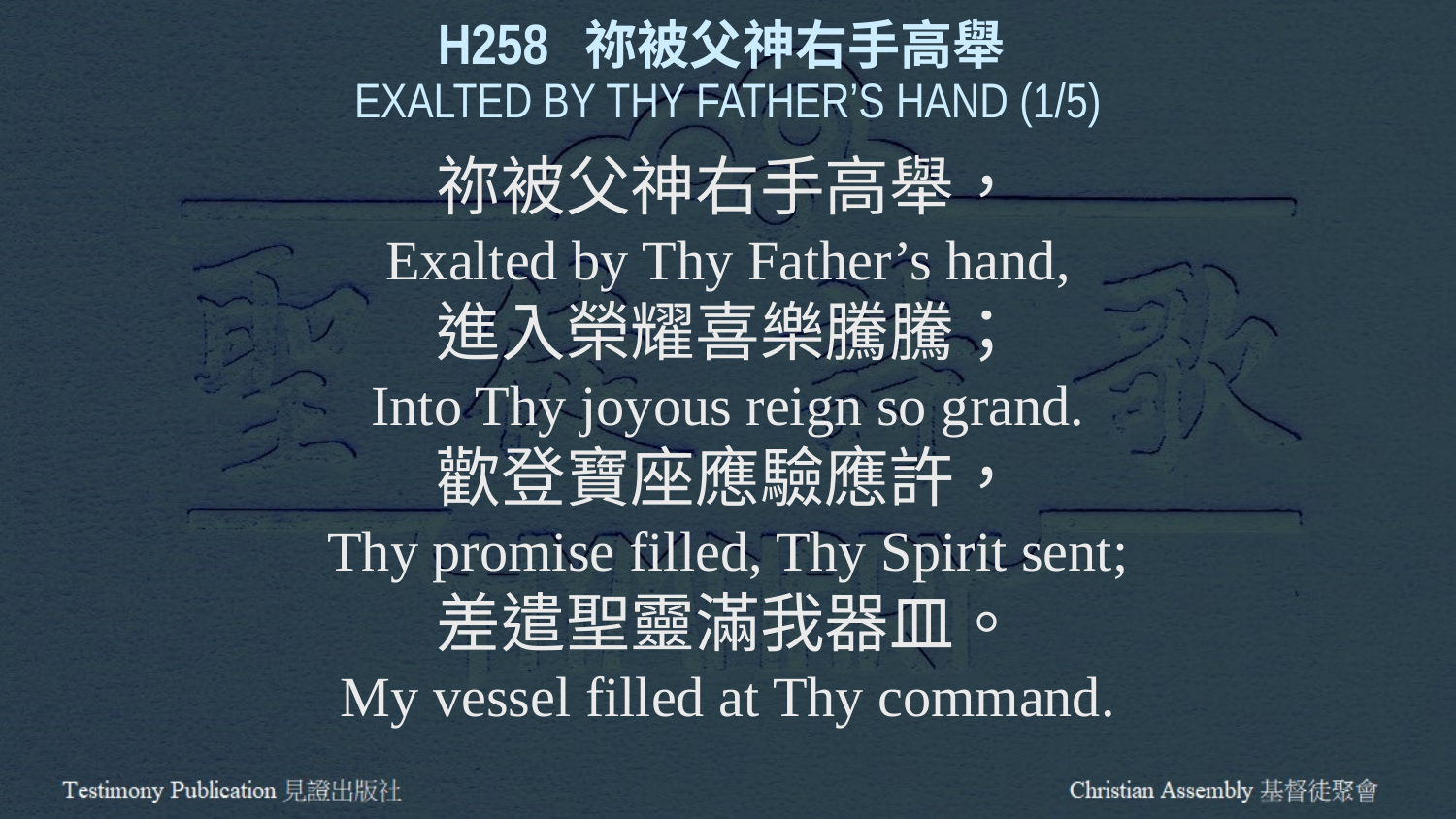

H258  祢被父神右手高舉
EXALTED BY THY FATHER’S HAND (1/5)
祢被父神右手高舉，
Exalted by Thy Father’s hand,
進入榮耀喜樂騰騰；
Into Thy joyous reign so grand.
歡登寶座應驗應許，
Thy promise filled, Thy Spirit sent;
差遣聖靈滿我器皿。
My vessel filled at Thy command.